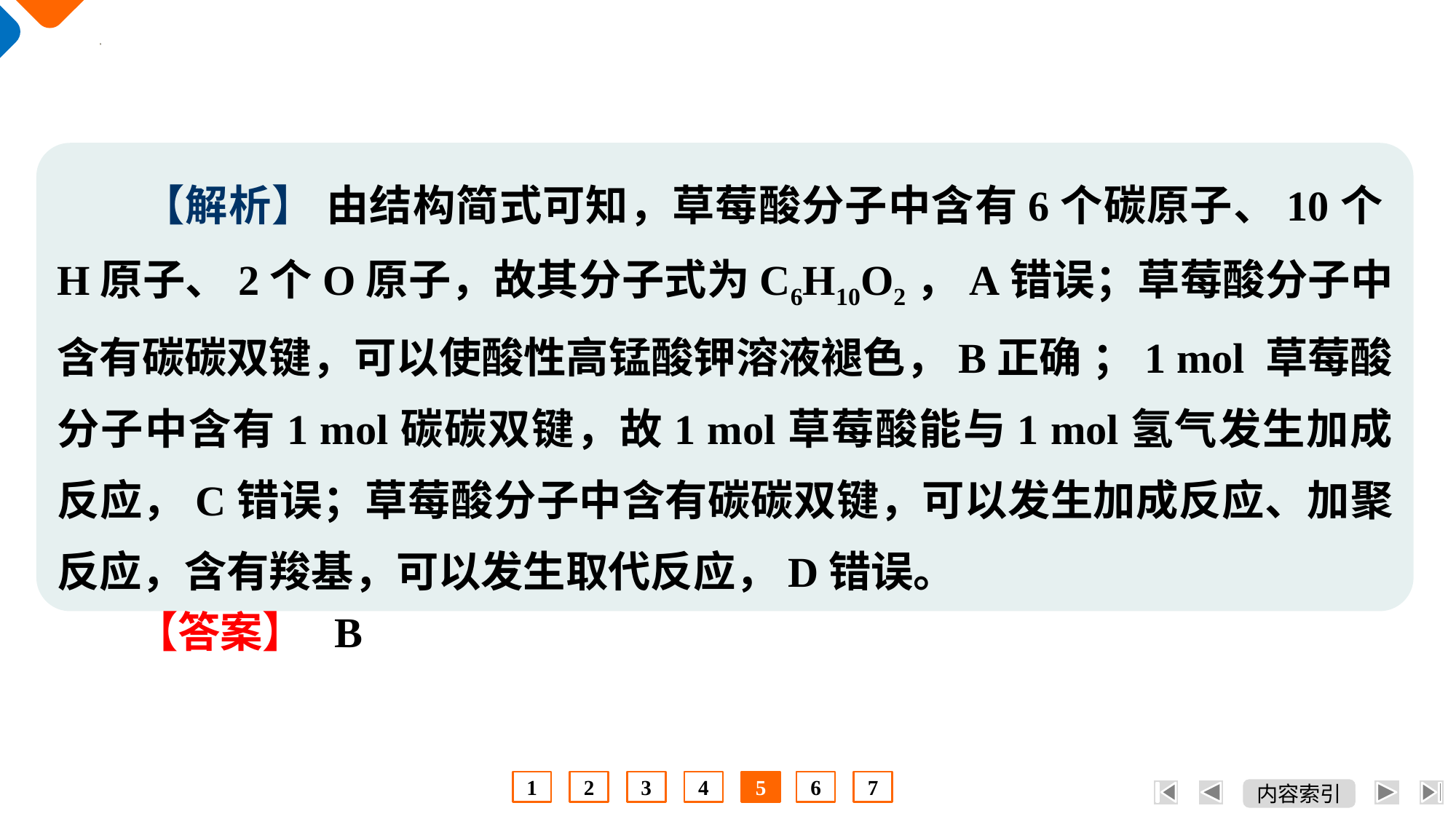

【解析】 由结构简式可知，草莓酸分子中含有6个碳原子、10个H原子、2个O原子，故其分子式为C6H10O2，A错误；草莓酸分子中含有碳碳双键，可以使酸性高锰酸钾溶液褪色，B正确 ；1 mol 草莓酸分子中含有1 mol碳碳双键，故1 mol草莓酸能与1 mol氢气发生加成反应，C错误；草莓酸分子中含有碳碳双键，可以发生加成反应、加聚反应，含有羧基，可以发生取代反应，D错误。
【答案】  B
1
2
3
4
5
6
7